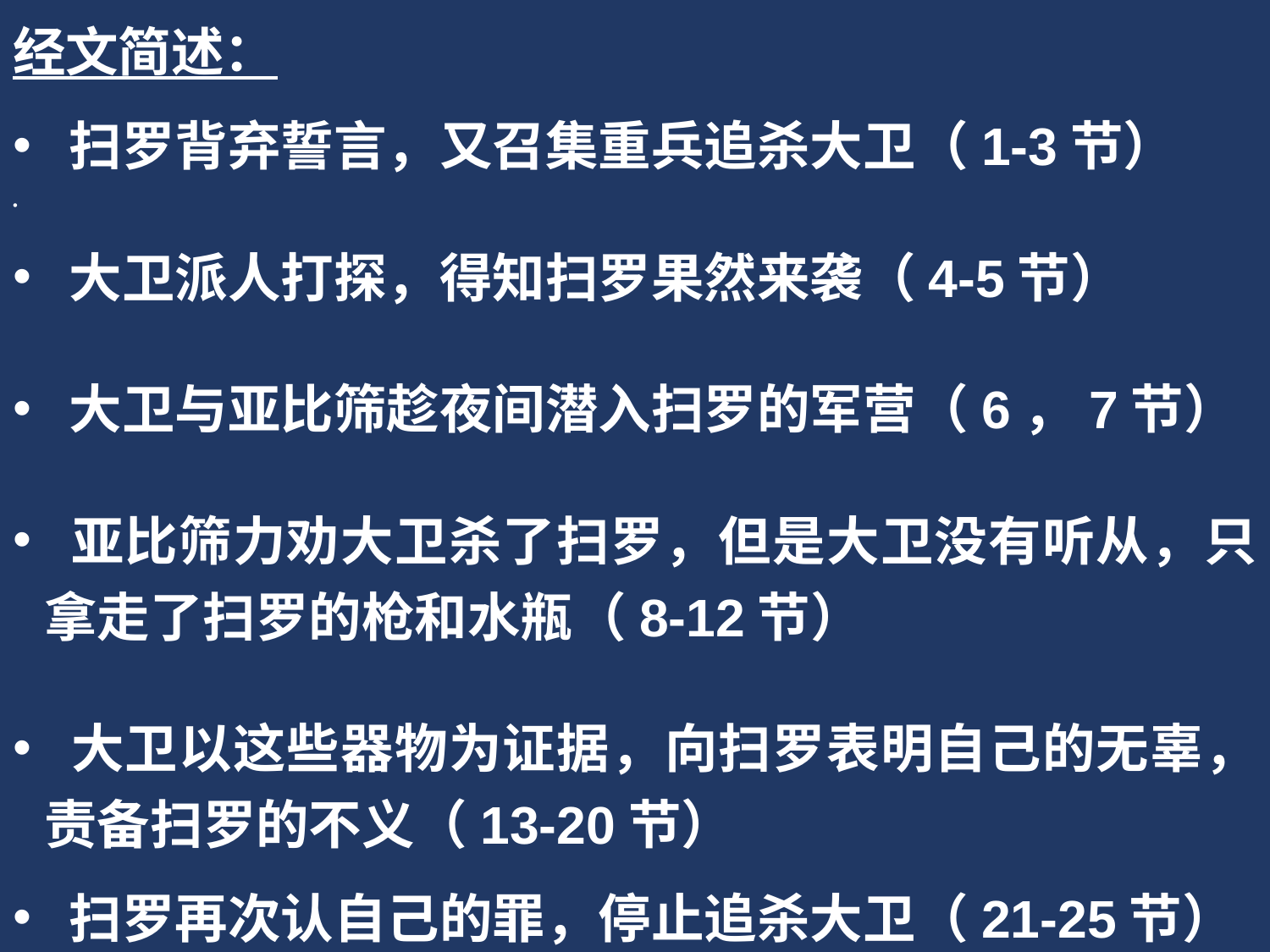

经文简述：
 扫罗背弃誓言，又召集重兵追杀大卫（1-3节）

 大卫派人打探，得知扫罗果然来袭（4-5节）

 大卫与亚比筛趁夜间潜入扫罗的军营（6，7节）

 亚比筛力劝大卫杀了扫罗，但是大卫没有听从，只拿走了扫罗的枪和水瓶（8-12节）

 大卫以这些器物为证据，向扫罗表明自己的无辜，责备扫罗的不义（13-20节）
 扫罗再次认自己的罪，停止追杀大卫（21-25节）